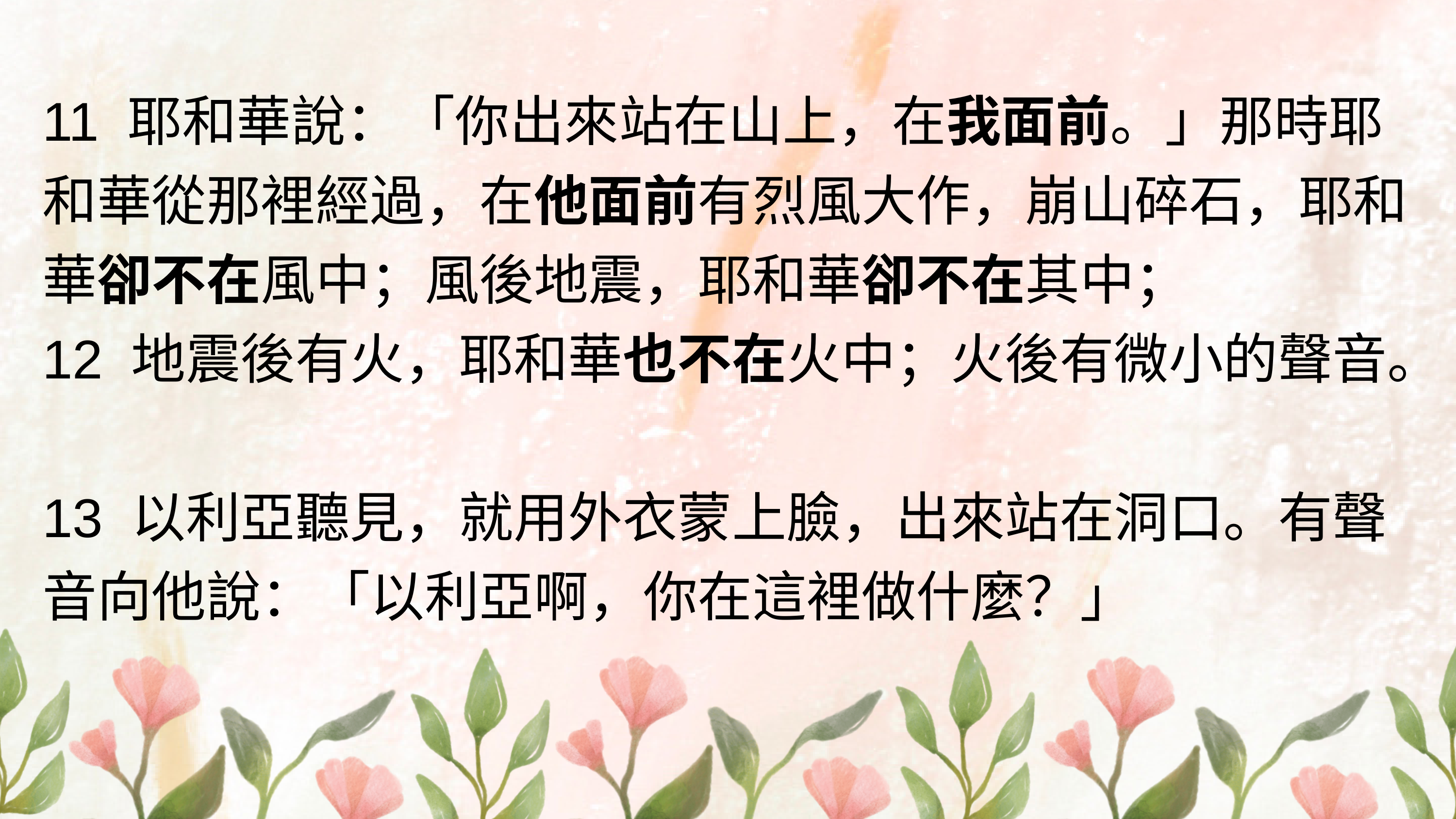

11 耶和華說：「你出來站在山上，在我面前。」那時耶和華從那裡經過，在他面前有烈風大作，崩山碎石，耶和華卻不在風中；風後地震，耶和華卻不在其中；
12 地震後有火，耶和華也不在火中；火後有微小的聲音。
13 以利亞聽見，就用外衣蒙上臉，出來站在洞口。有聲音向他說：「以利亞啊，你在這裡做什麼？」